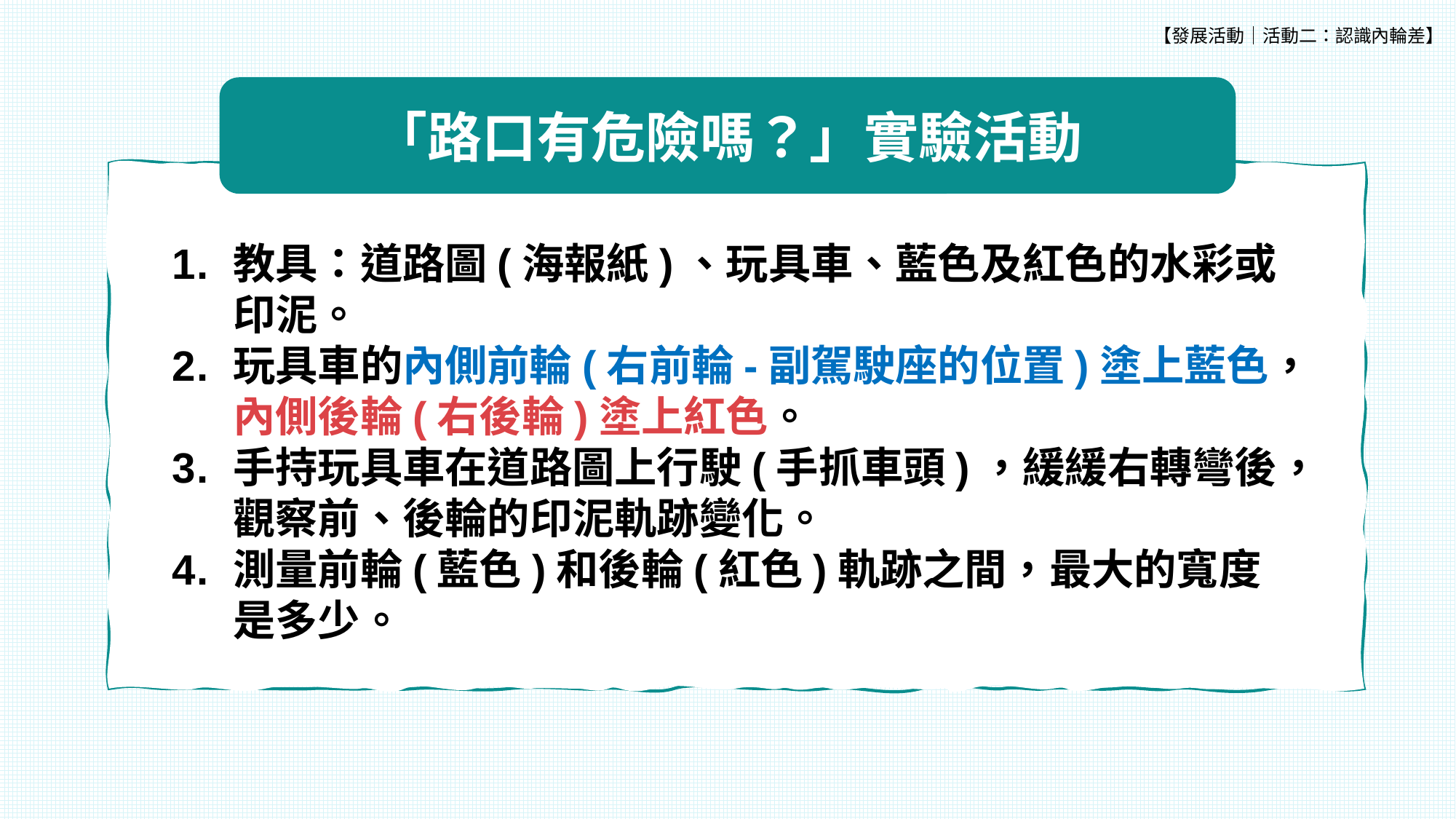

【發展活動│活動二：認識內輪差】
「路口有危險嗎？」實驗活動

教具：道路圖(海報紙)、玩具車、藍色及紅色的水彩或印泥。
玩具車的內側前輪(右前輪-副駕駛座的位置)塗上藍色，內側後輪(右後輪)塗上紅色。
手持玩具車在道路圖上行駛(手抓車頭)，緩緩右轉彎後，觀察前、後輪的印泥軌跡變化。
測量前輪(藍色)和後輪(紅色)軌跡之間，最大的寬度是多少。